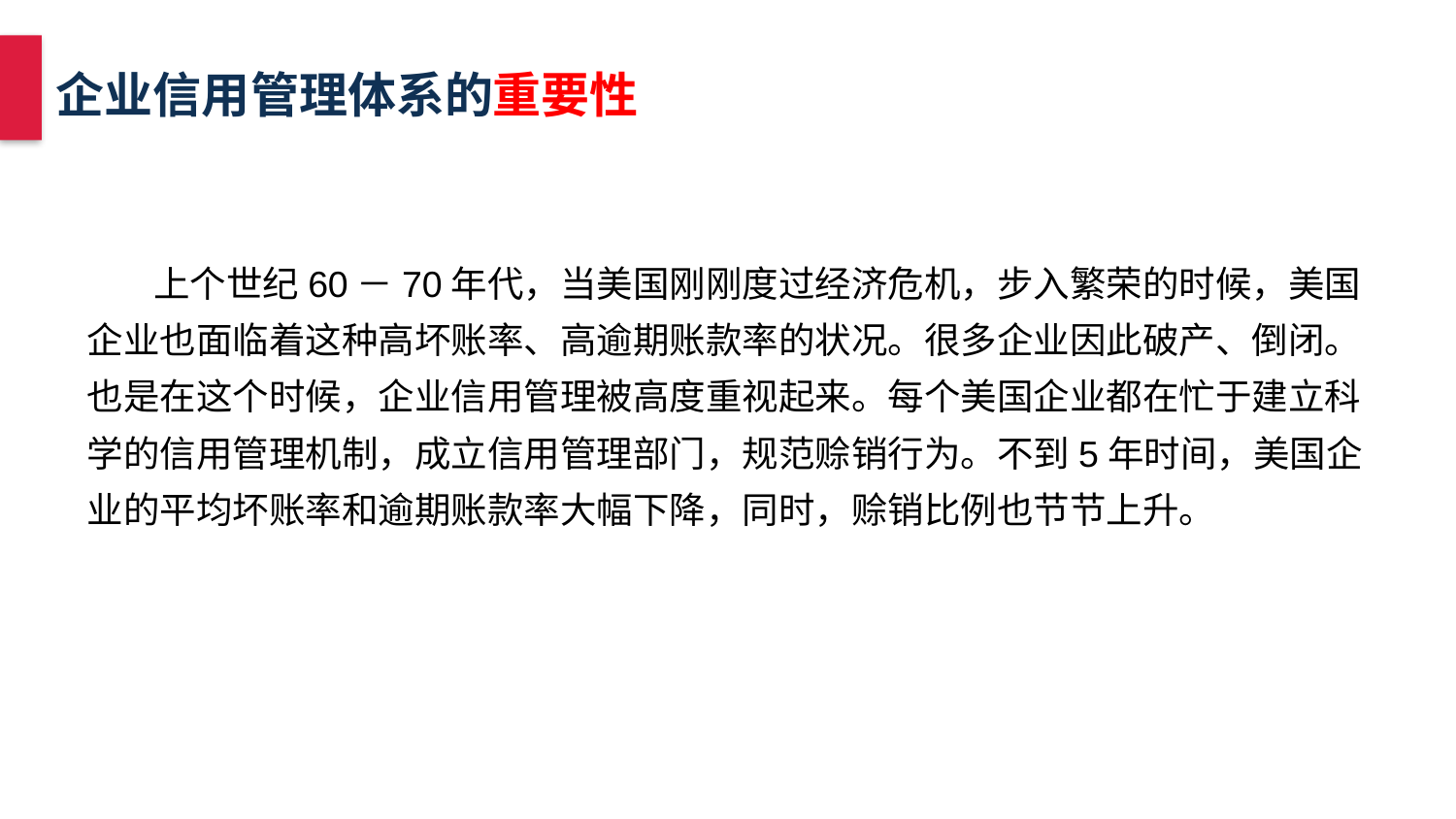

企业信用管理体系的重要性

       上个世纪60－70年代，当美国刚刚度过经济危机，步入繁荣的时候，美国企业也面临着这种高坏账率、高逾期账款率的状况。很多企业因此破产、倒闭。也是在这个时候，企业信用管理被高度重视起来。每个美国企业都在忙于建立科学的信用管理机制，成立信用管理部门，规范赊销行为。不到5年时间，美国企业的平均坏账率和逾期账款率大幅下降，同时，赊销比例也节节上升。